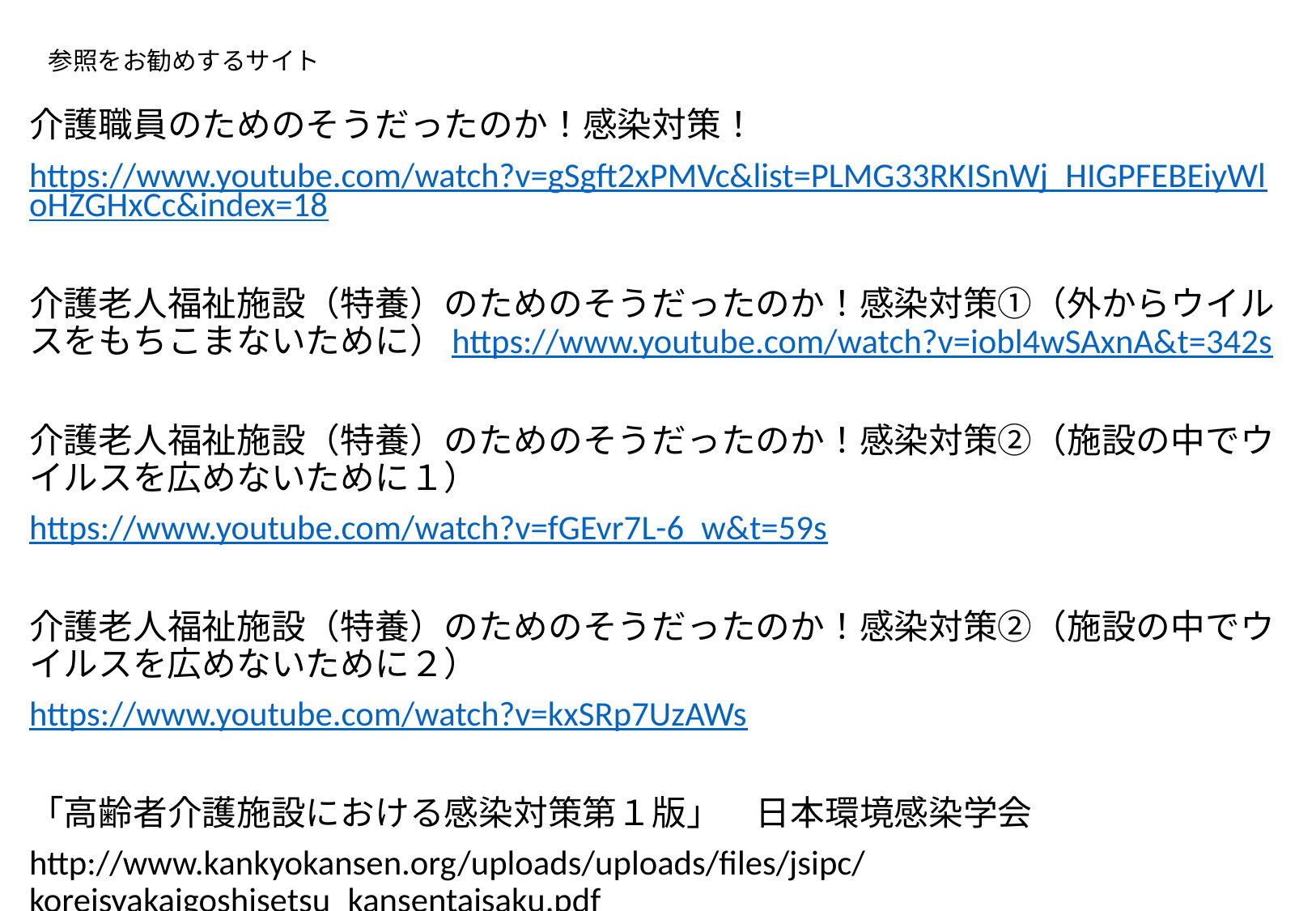

# 参照をお勧めするサイト
介護職員のためのそうだったのか！感染対策！
https://www.youtube.com/watch?v=gSgft2xPMVc&list=PLMG33RKISnWj_HIGPFEBEiyWloHZGHxCc&index=18

介護老人福祉施設（特養）のためのそうだったのか！感染対策①（外からウイルスをもちこまないために）https://www.youtube.com/watch?v=iobl4wSAxnA&t=342s

介護老人福祉施設（特養）のためのそうだったのか！感染対策②（施設の中でウイルスを広めないために１）
https://www.youtube.com/watch?v=fGEvr7L-6_w&t=59s

介護老人福祉施設（特養）のためのそうだったのか！感染対策②（施設の中でウイルスを広めないために２）
https://www.youtube.com/watch?v=kxSRp7UzAWs

「高齢者介護施設における感染対策第１版」　日本環境感染学会
http://www.kankyokansen.org/uploads/uploads/files/jsipc/koreisyakaigoshisetsu_kansentaisaku.pdf